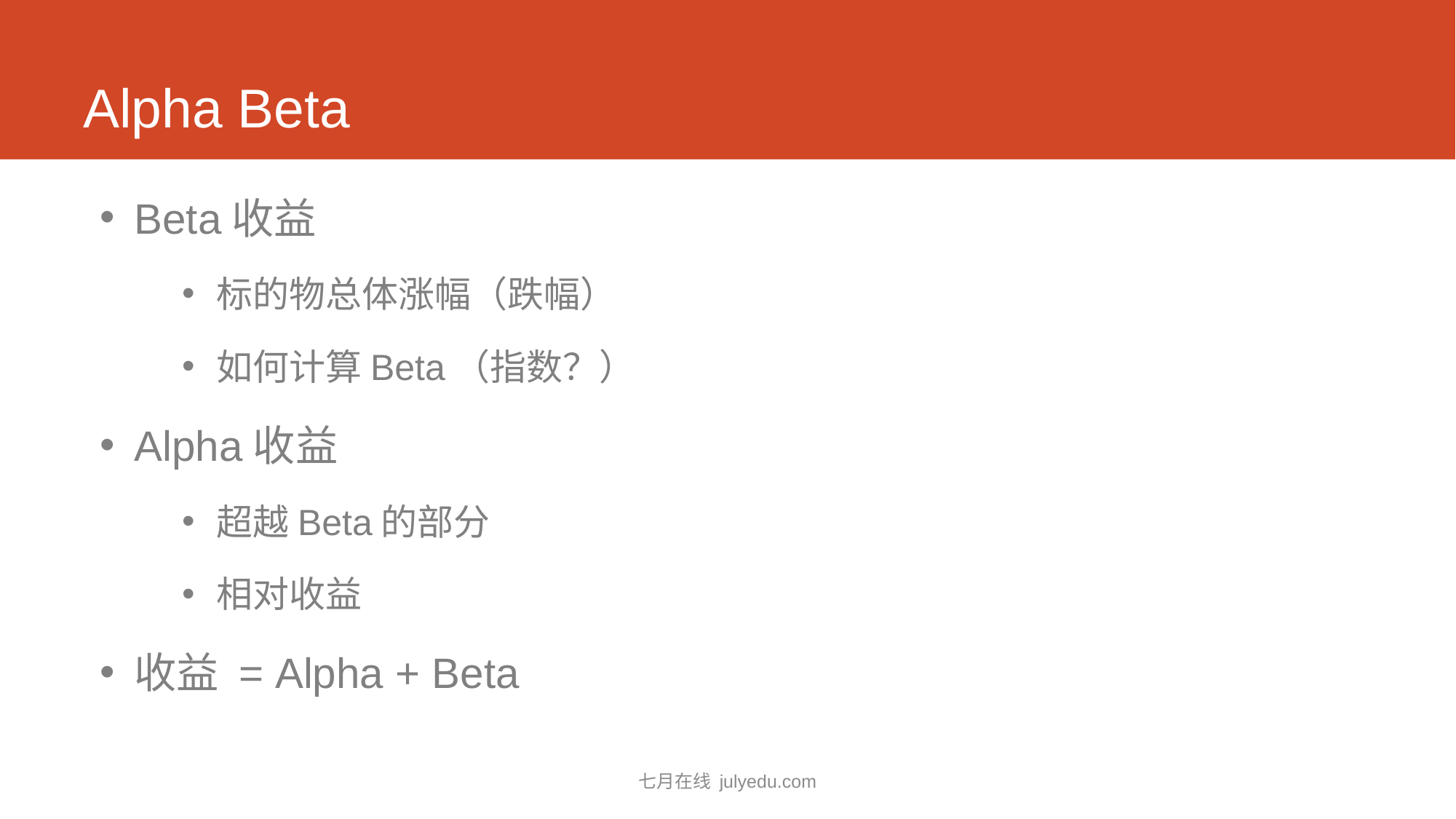

# Alpha Beta
Beta收益
标的物总体涨幅（跌幅）
如何计算Beta（指数？）
Alpha收益
超越Beta的部分
相对收益
收益 = Alpha + Beta
七月在线 julyedu.com